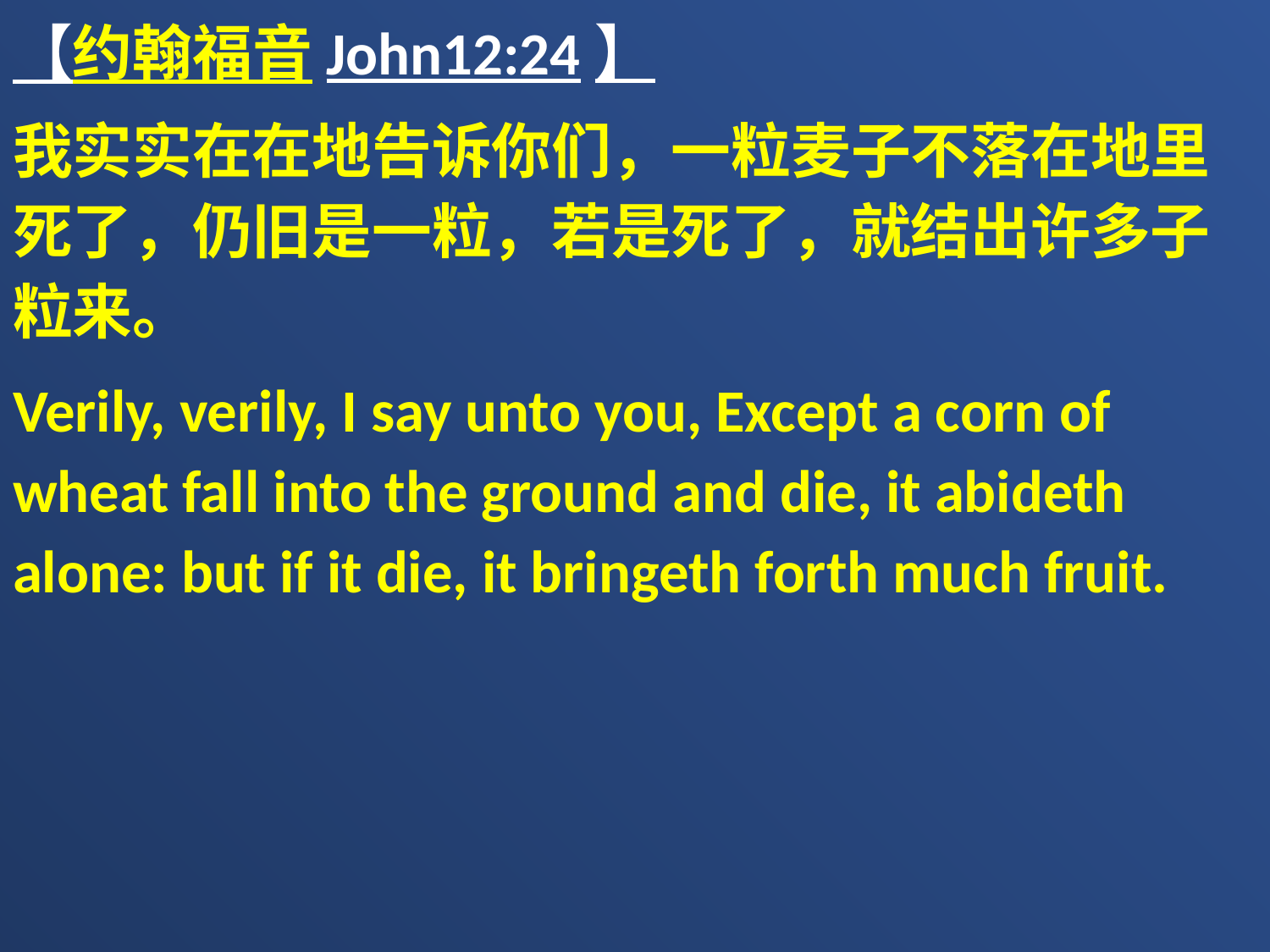

【约翰福音John12:24】
我实实在在地告诉你们，一粒麦子不落在地里死了，仍旧是一粒，若是死了，就结出许多子粒来。
Verily, verily, I say unto you, Except a corn of wheat fall into the ground and die, it abideth alone: but if it die, it bringeth forth much fruit.